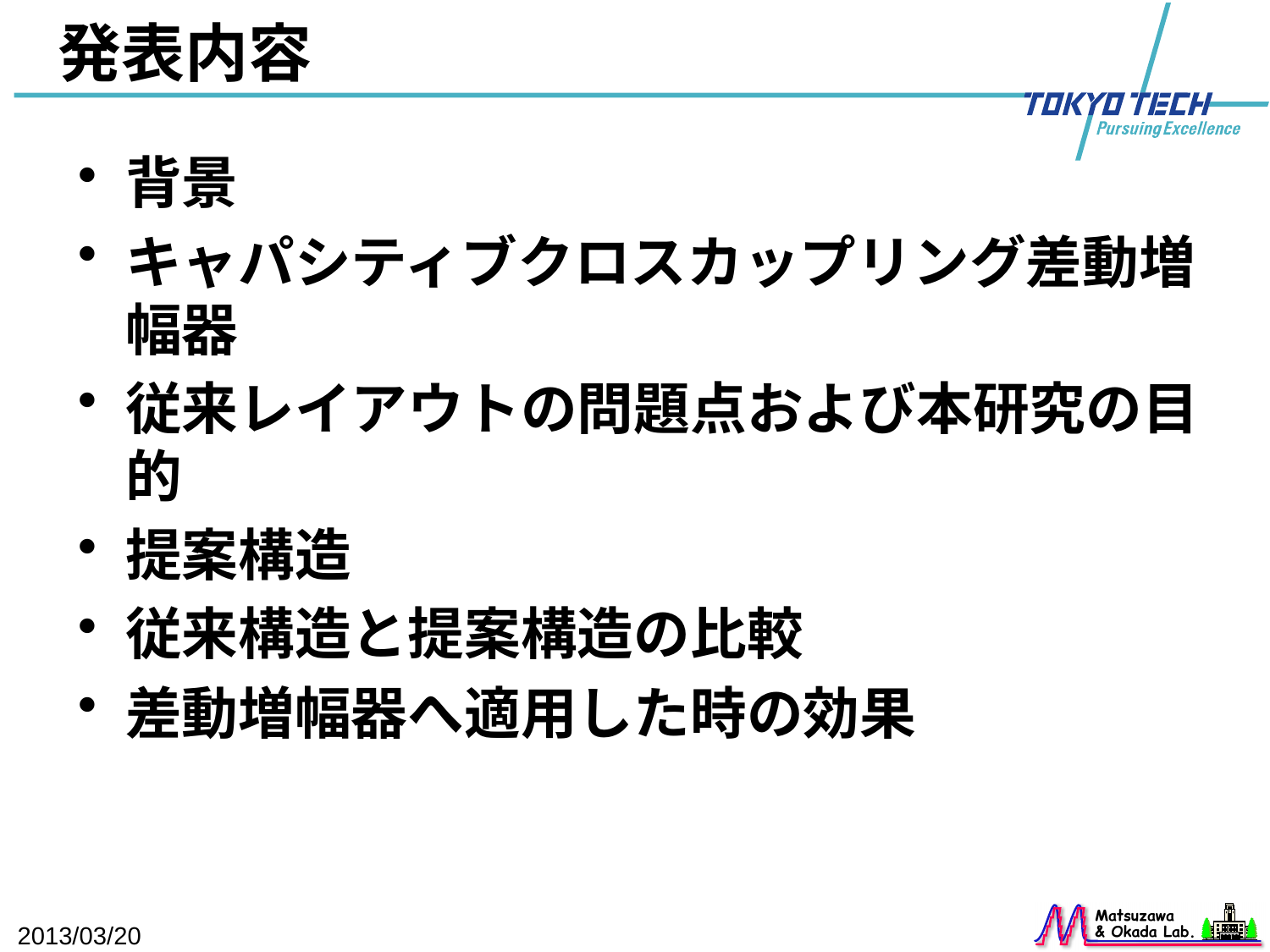

# 発表内容
背景
キャパシティブクロスカップリング差動増幅器
従来レイアウトの問題点および本研究の目的
提案構造
従来構造と提案構造の比較
差動増幅器へ適用した時の効果

2013/03/20